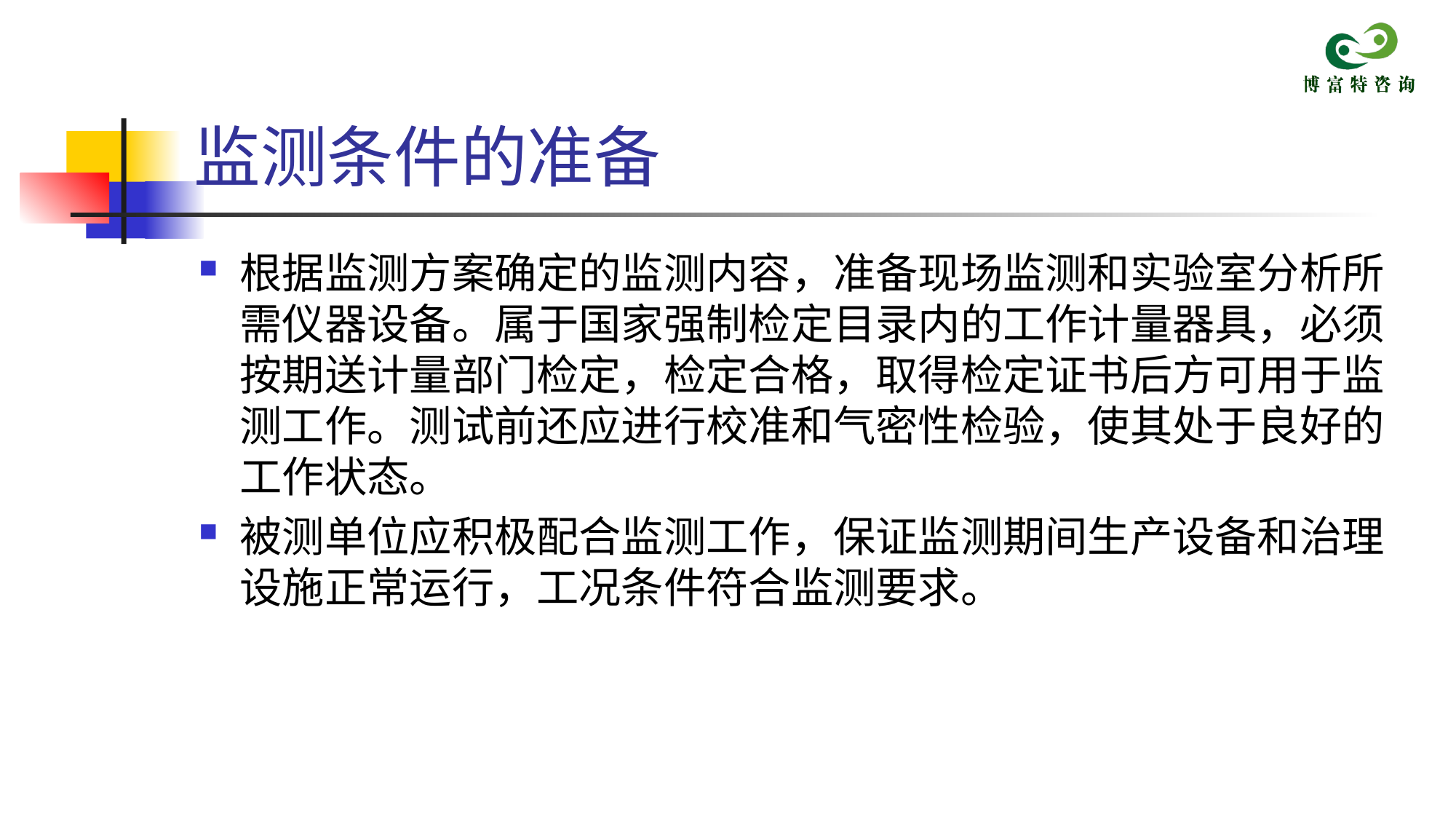

# 监测条件的准备
根据监测方案确定的监测内容，准备现场监测和实验室分析所需仪器设备。属于国家强制检定目录内的工作计量器具，必须按期送计量部门检定，检定合格，取得检定证书后方可用于监测工作。测试前还应进行校准和气密性检验，使其处于良好的工作状态。
被测单位应积极配合监测工作，保证监测期间生产设备和治理设施正常运行，工况条件符合监测要求。